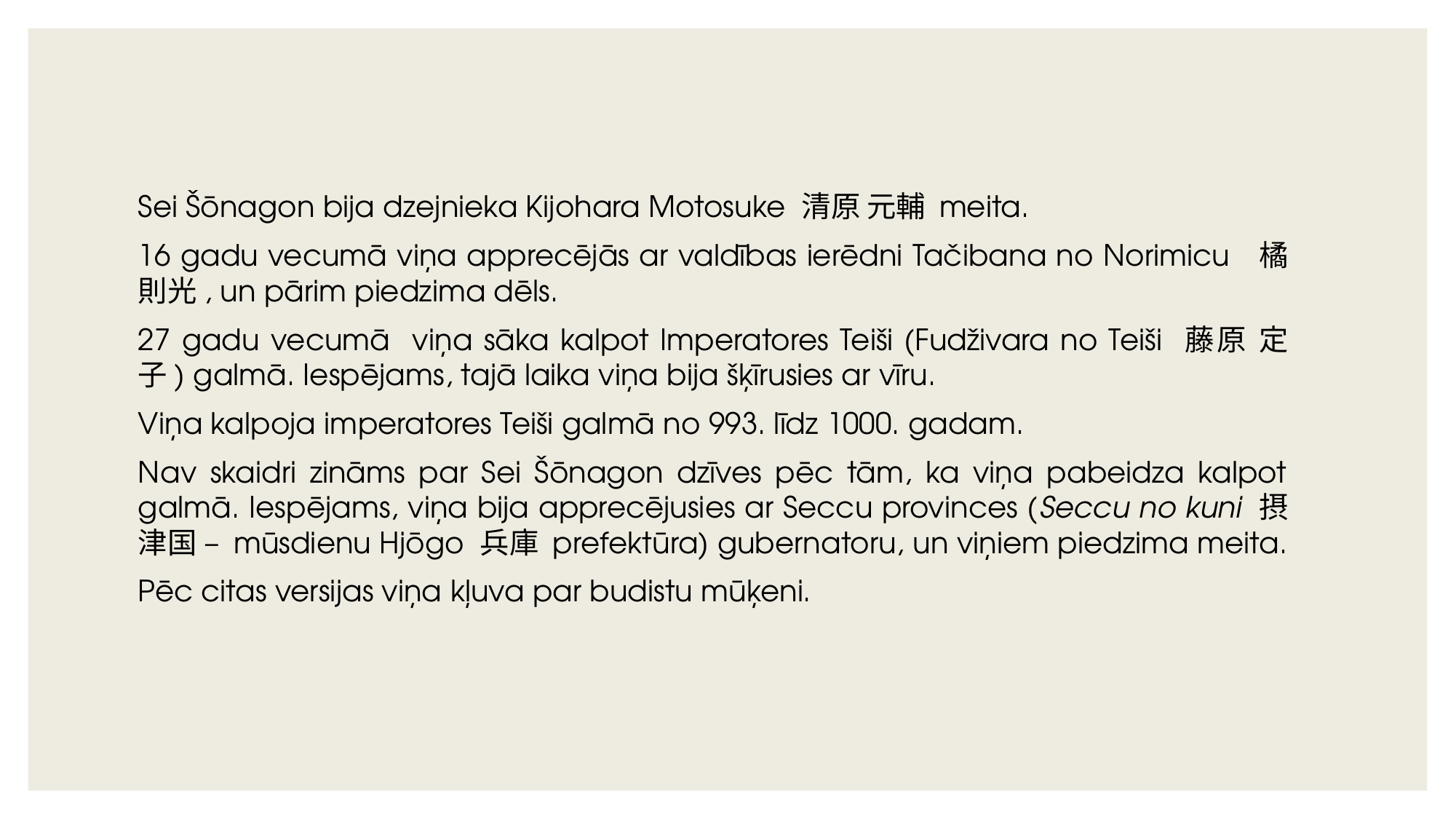

Sei Šōnagon bija dzejnieka Kijohara Motosuke 清原 元輔 meita.
16 gadu vecumā viņa apprecējās ar valdības ierēdni Tačibana no Norimicu  橘 則光, un pārim piedzima dēls.
27 gadu vecumā  viņa sāka kalpot Imperatores Teiši (Fudživara no Teiši 藤原 定子) galmā. Iespējams, tajā laika viņa bija šķīrusies ar vīru.
Viņa kalpoja imperatores Teiši galmā no 993. līdz 1000. gadam.
Nav skaidri zināms par Sei Šōnagon dzīves pēc tām, ka viņa pabeidza kalpot galmā. Iespējams, viņa bija apprecējusies ar Seccu provinces (Seccu no kuni 摂津国 – mūsdienu Hjōgo 兵庫 prefektūra) gubernatoru, un viņiem piedzima meita.
Pēc citas versijas viņa kļuva par budistu mūķeni.